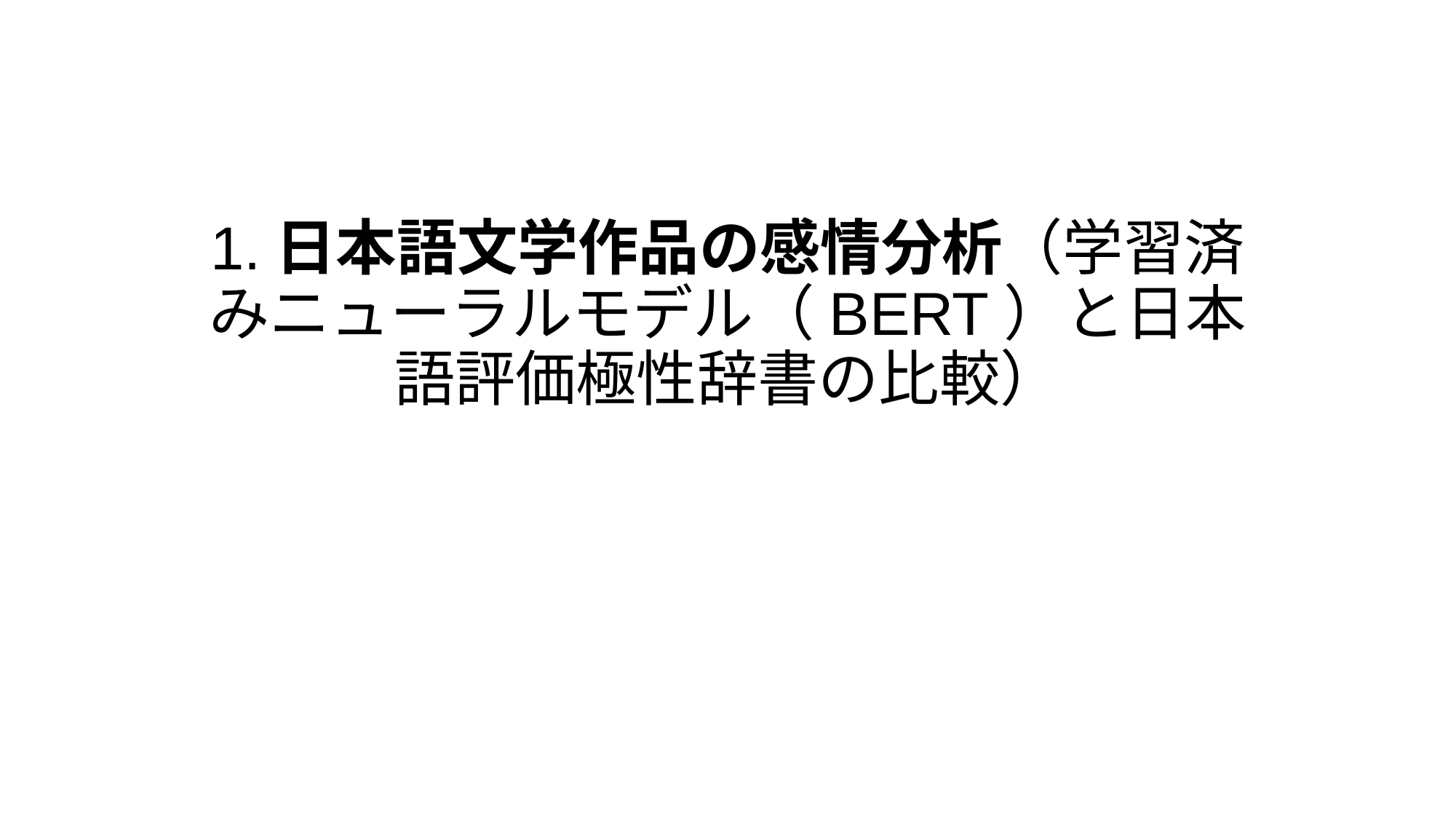

# 1.日本語文学作品の感情分析（学習済みニューラルモデル（BERT）と日本語評価極性辞書の比較）